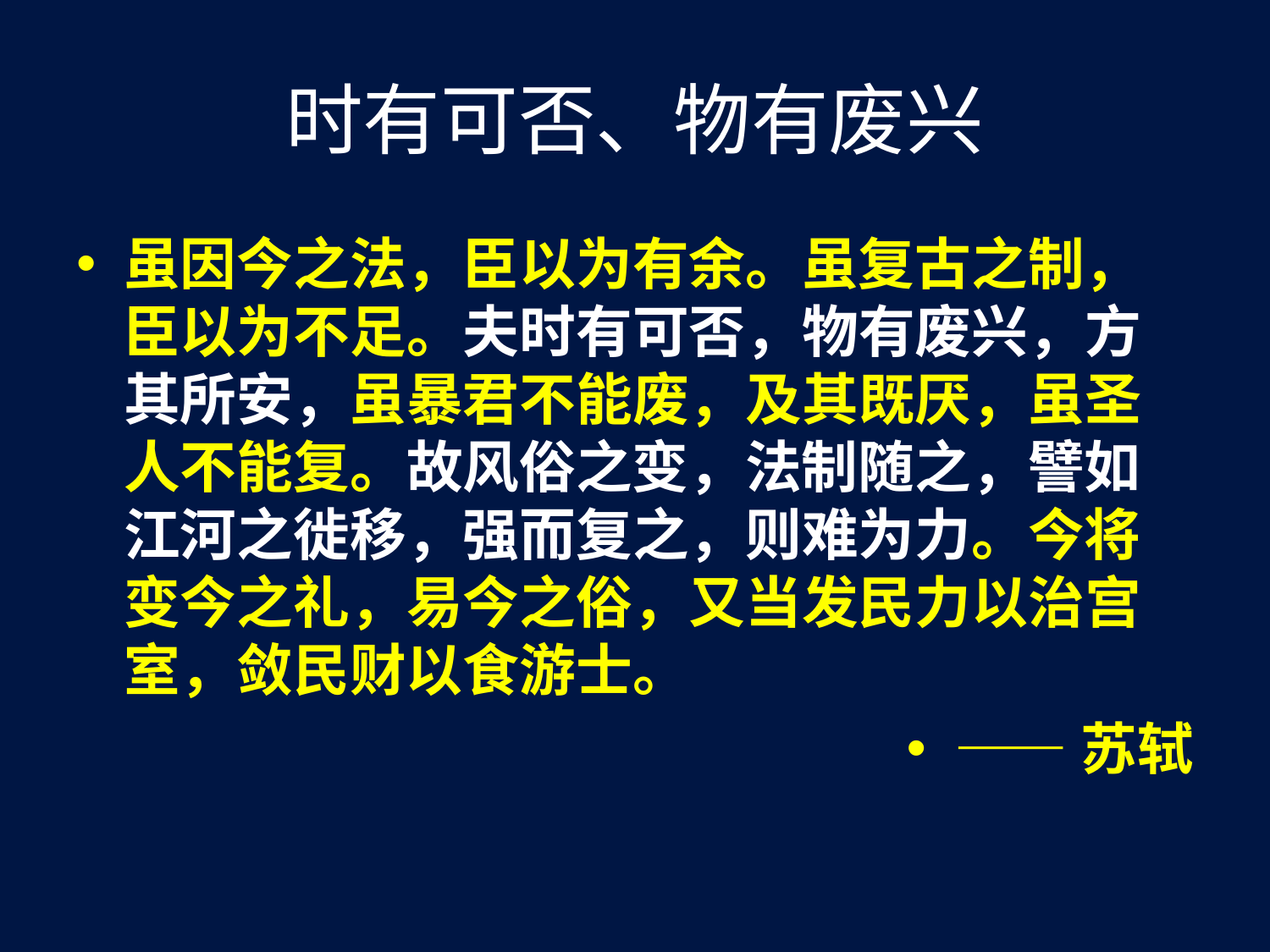

# 时有可否、物有废兴
虽因今之法，臣以为有余。虽复古之制，臣以为不足。夫时有可否，物有废兴，方其所安，虽暴君不能废，及其既厌，虽圣人不能复。故风俗之变，法制随之，譬如江河之徙移，强而复之，则难为力。今将变今之礼，易今之俗，又当发民力以治宫室，敛民财以食游士。
——苏轼